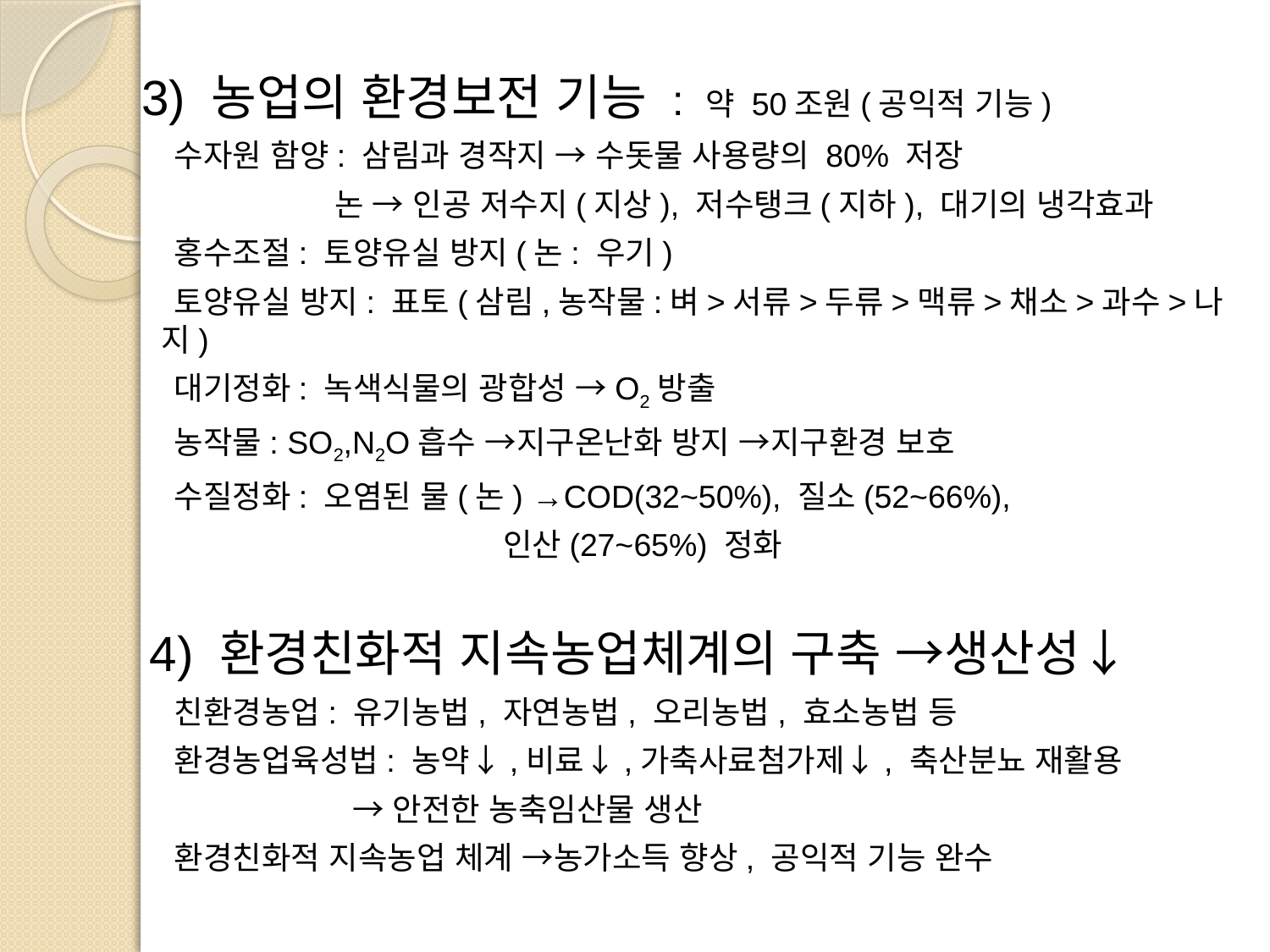

3) 농업의 환경보전 기능 : 약 50조원(공익적 기능)
     수자원 함양: 삼림과 경작지 → 수돗물 사용량의 80% 저장
                       논 → 인공 저수지(지상), 저수탱크(지하), 대기의 냉각효과
     홍수조절: 토양유실 방지(논: 우기)
     토양유실 방지: 표토(삼림,농작물:벼>서류>두류>맥류>채소>과수>나지)
     대기정화: 녹색식물의 광합성 →O2방출
     농작물: SO2,N2O흡수 →지구온난화 방지 →지구환경 보호
     수질정화: 오염된 물(논) →COD(32~50%), 질소(52~66%),
                                          인산(27~65%) 정화

  4) 환경친화적 지속농업체계의 구축 →생산성↓
     친환경농업: 유기농법, 자연농법, 오리농법, 효소농법 등
     환경농업육성법: 농약↓,비료↓,가축사료첨가제↓, 축산분뇨 재활용
                          →안전한 농축임산물 생산
     환경친화적 지속농업 체계 →농가소득 향상, 공익적 기능 완수